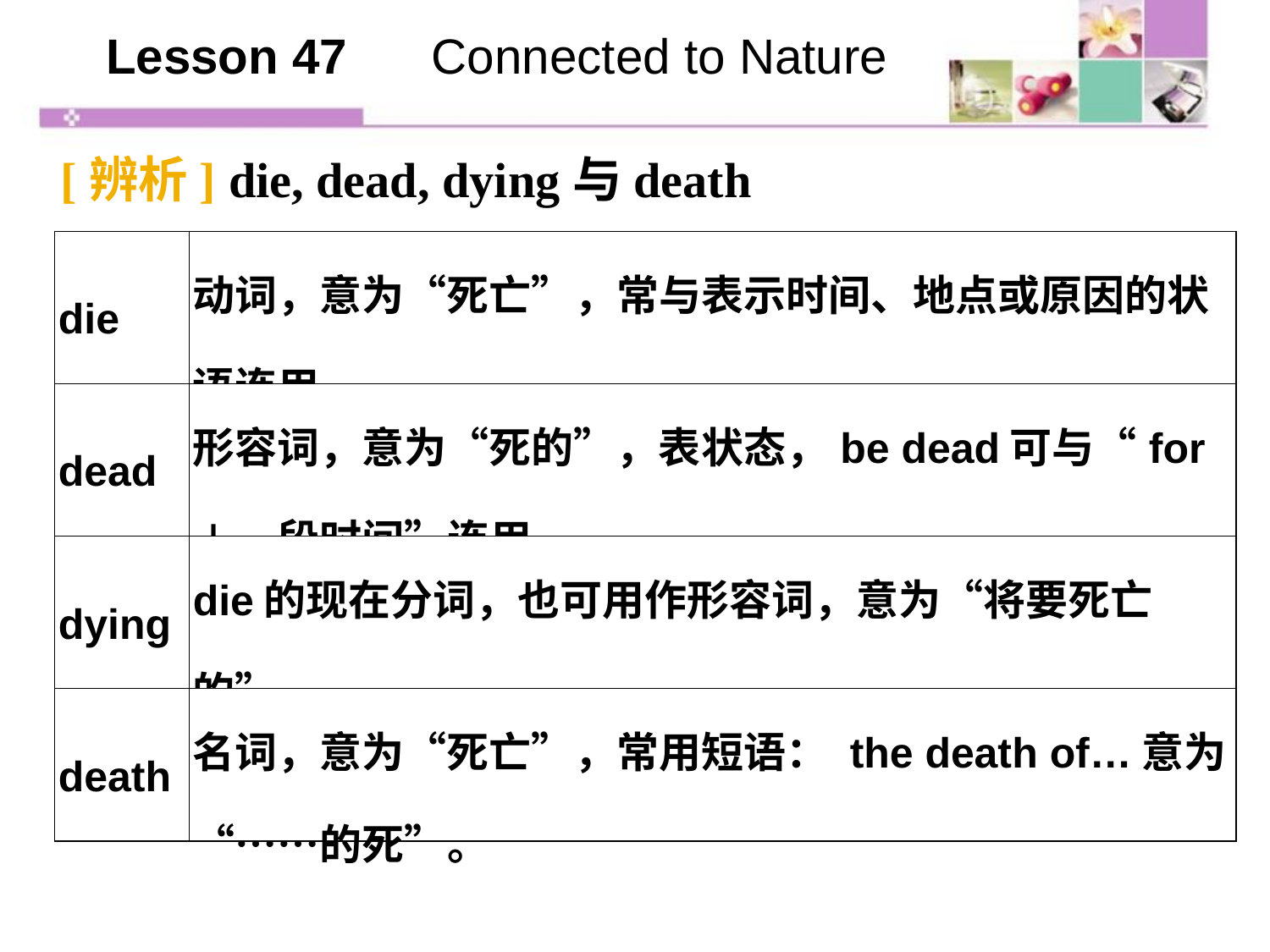

Lesson 47　 Connected to Nature
[辨析] die, dead, dying与death
| die | 动词，意为“死亡”，常与表示时间、地点或原因的状语连用。 |
| --- | --- |
| dead | 形容词，意为“死的”，表状态，be dead可与“for＋一段时间”连用。 |
| dying | die的现在分词，也可用作形容词，意为“将要死亡的”。 |
| death | 名词，意为“死亡”，常用短语： the death of…意为“……的死”。 |